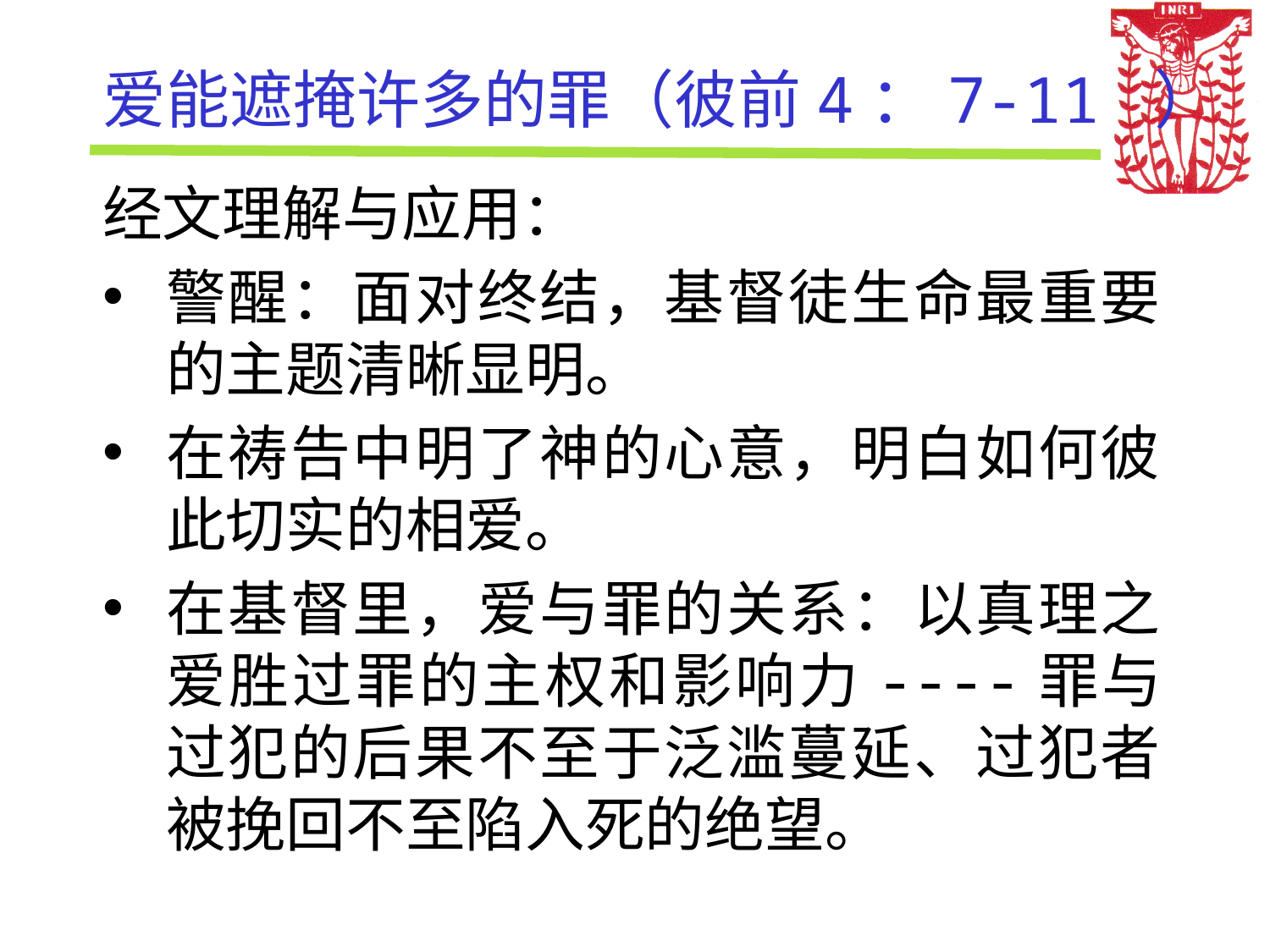

# 爱能遮掩许多的罪（彼前4：7-11 ）
经文理解与应用：
警醒：面对终结，基督徒生命最重要的主题清晰显明。
在祷告中明了神的心意，明白如何彼此切实的相爱。
在基督里，爱与罪的关系：以真理之爱胜过罪的主权和影响力----罪与过犯的后果不至于泛滥蔓延、过犯者被挽回不至陷入死的绝望。